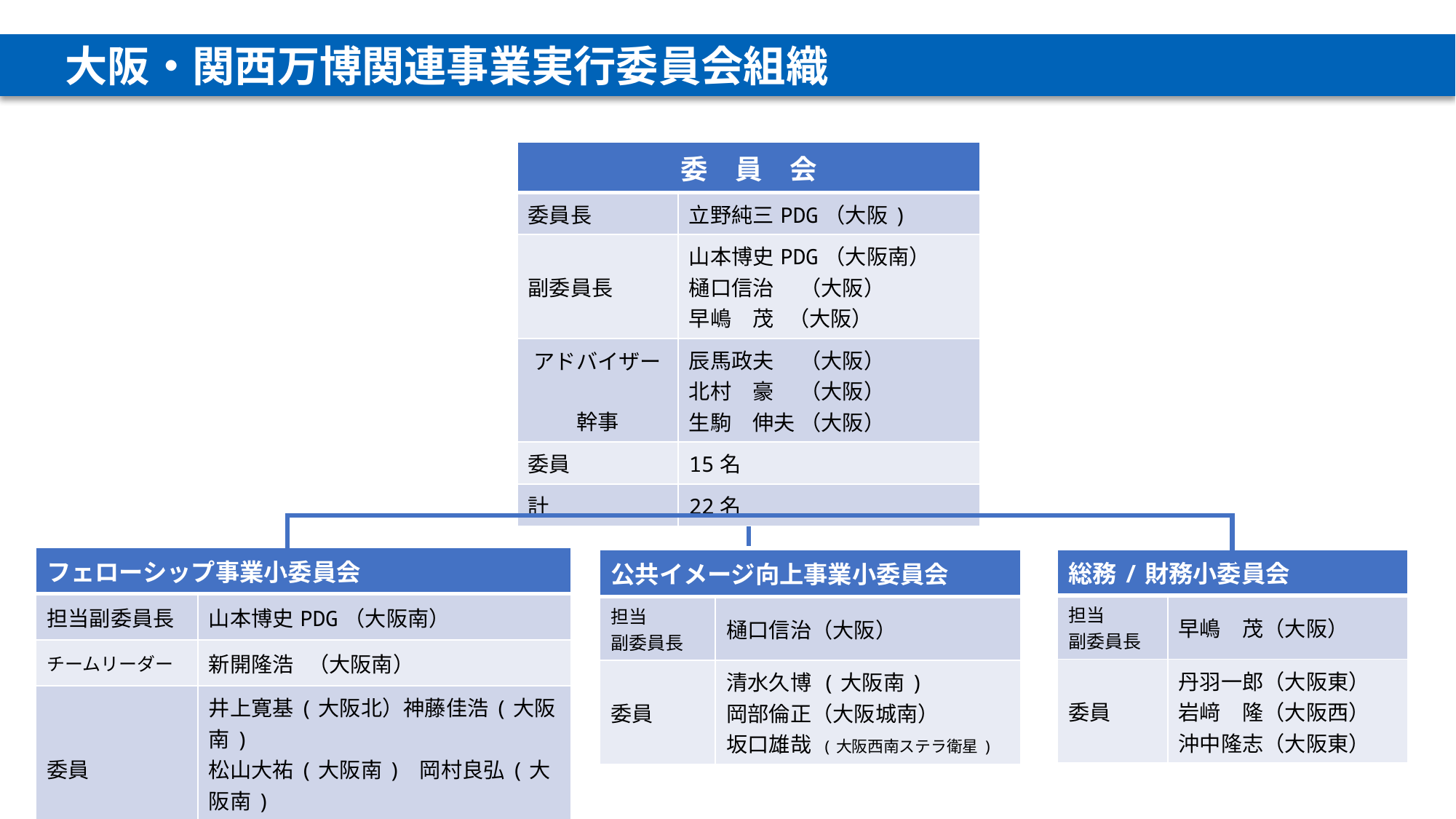

大阪・関西万博関連事業実行委員会組織
| 委　員　会 |  |
| --- | --- |
| 委員長 | 立野純三PDG（大阪) |
| 副委員長 | 山本博史PDG（大阪南） 樋口信治　 （大阪） 早嶋　茂 （大阪） |
| アドバイザー 幹事 | 辰馬政夫　 （大阪） 北村　豪　 （大阪） 生駒　伸夫 （大阪） |
| 委員 | 15名 |
| 計 | 22名 |
| フェローシップ事業小委員会 |  |
| --- | --- |
| 担当副委員長 | 山本博史PDG（大阪南） |
| チームリーダー | 新開隆浩 （大阪南） |
| 委員 | 井上寛基(大阪北）神藤佳浩(大阪南) 松山大祐(大阪南) 岡村良弘(大阪南) 下井謙政(大阪南) |
| 公共イメージ向上事業小委員会 |  |
| --- | --- |
| 担当 副委員長 | 樋口信治（大阪） |
| 委員 | 清水久博 (大阪南) 岡部倫正（大阪城南） 坂口雄哉 (大阪西南ステラ衛星) |
| 総務/財務小委員会 |  |
| --- | --- |
| 担当 副委員長 | 早嶋　茂（大阪） |
| 委員 | 丹羽一郎（大阪東） 岩﨑　隆（大阪西） 沖中隆志（大阪東） |